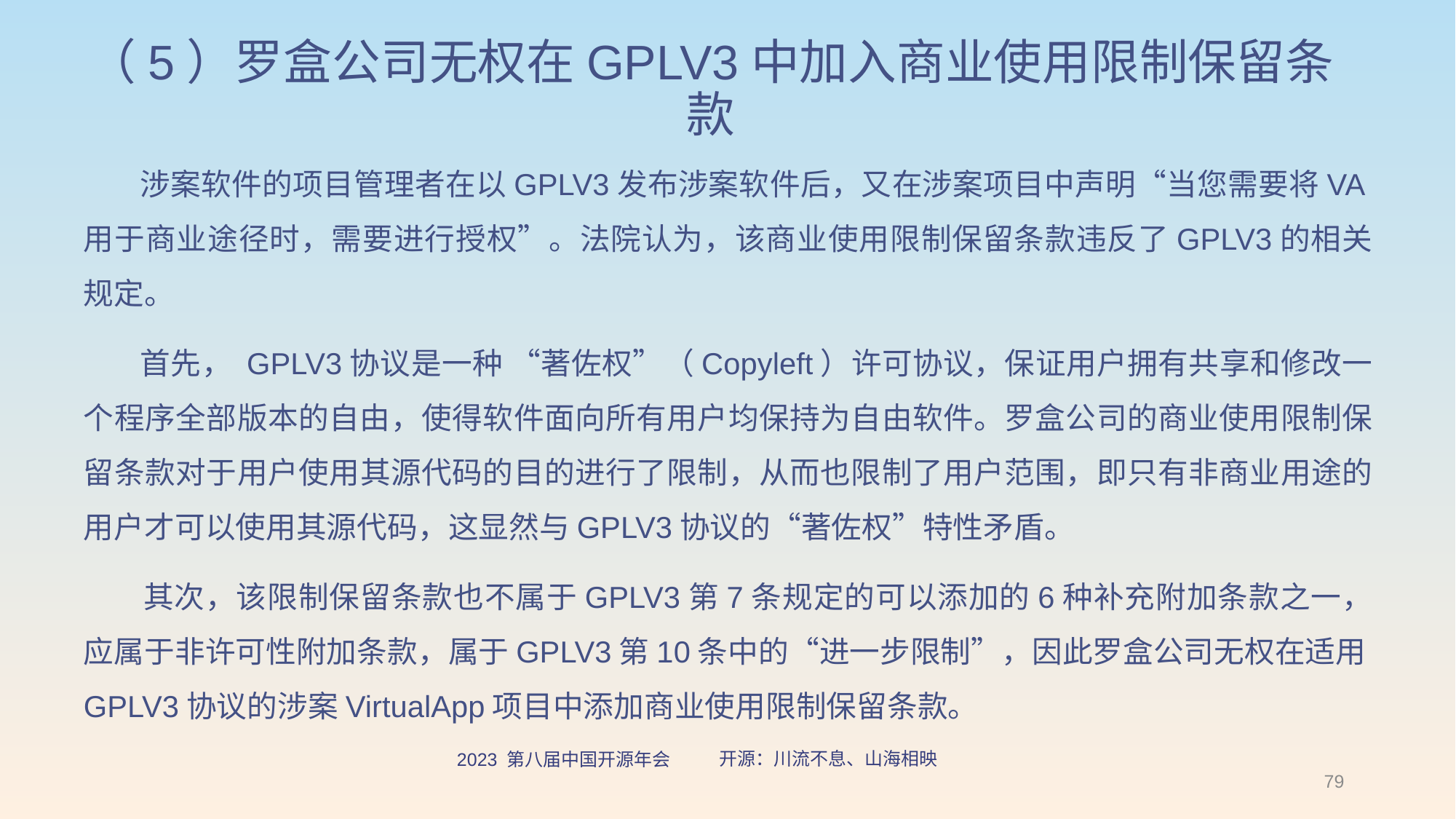

# （5）罗盒公司无权在GPLV3中加入商业使用限制保留条款
       涉案软件的项目管理者在以GPLV3发布涉案软件后，又在涉案项目中声明“当您需要将VA用于商业途径时，需要进行授权”。法院认为，该商业使用限制保留条款违反了GPLV3的相关规定。
       首先， GPLV3协议是一种 “著佐权”（Copyleft）许可协议，保证用户拥有共享和修改一个程序全部版本的自由，使得软件面向所有用户均保持为自由软件。罗盒公司的商业使用限制保留条款对于用户使用其源代码的目的进行了限制，从而也限制了用户范围，即只有非商业用途的用户才可以使用其源代码，这显然与GPLV3协议的“著佐权”特性矛盾。
       其次，该限制保留条款也不属于GPLV3第7条规定的可以添加的6种补充附加条款之一，应属于非许可性附加条款，属于GPLV3第10条中的“进一步限制”，因此罗盒公司无权在适用GPLV3协议的涉案VirtualApp项目中添加商业使用限制保留条款。
79